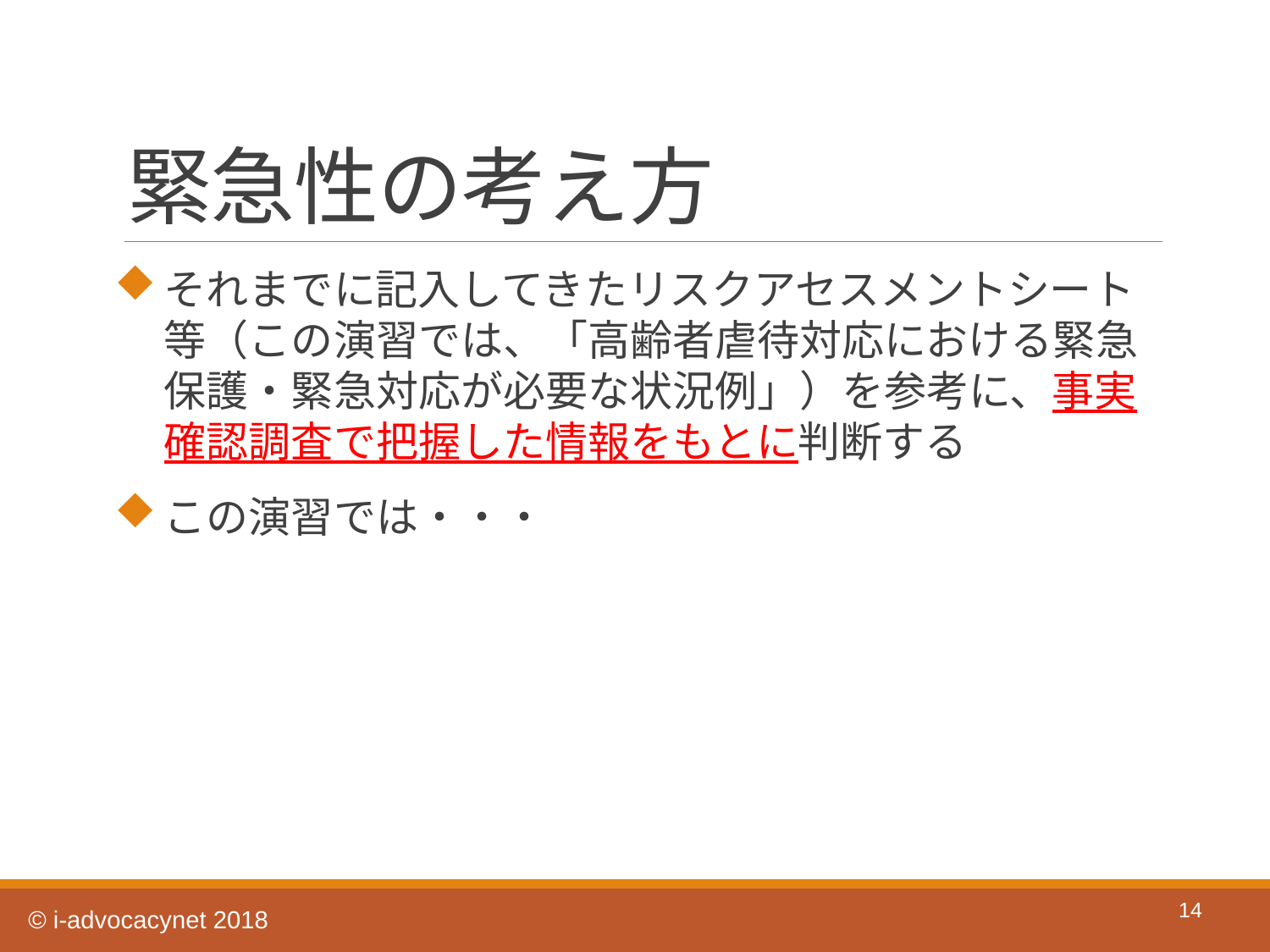

# 緊急性の考え方
それまでに記入してきたリスクアセスメントシート等（この演習では、「高齢者虐待対応における緊急保護・緊急対応が必要な状況例」）を参考に、事実確認調査で把握した情報をもとに判断する
この演習では・・・
14